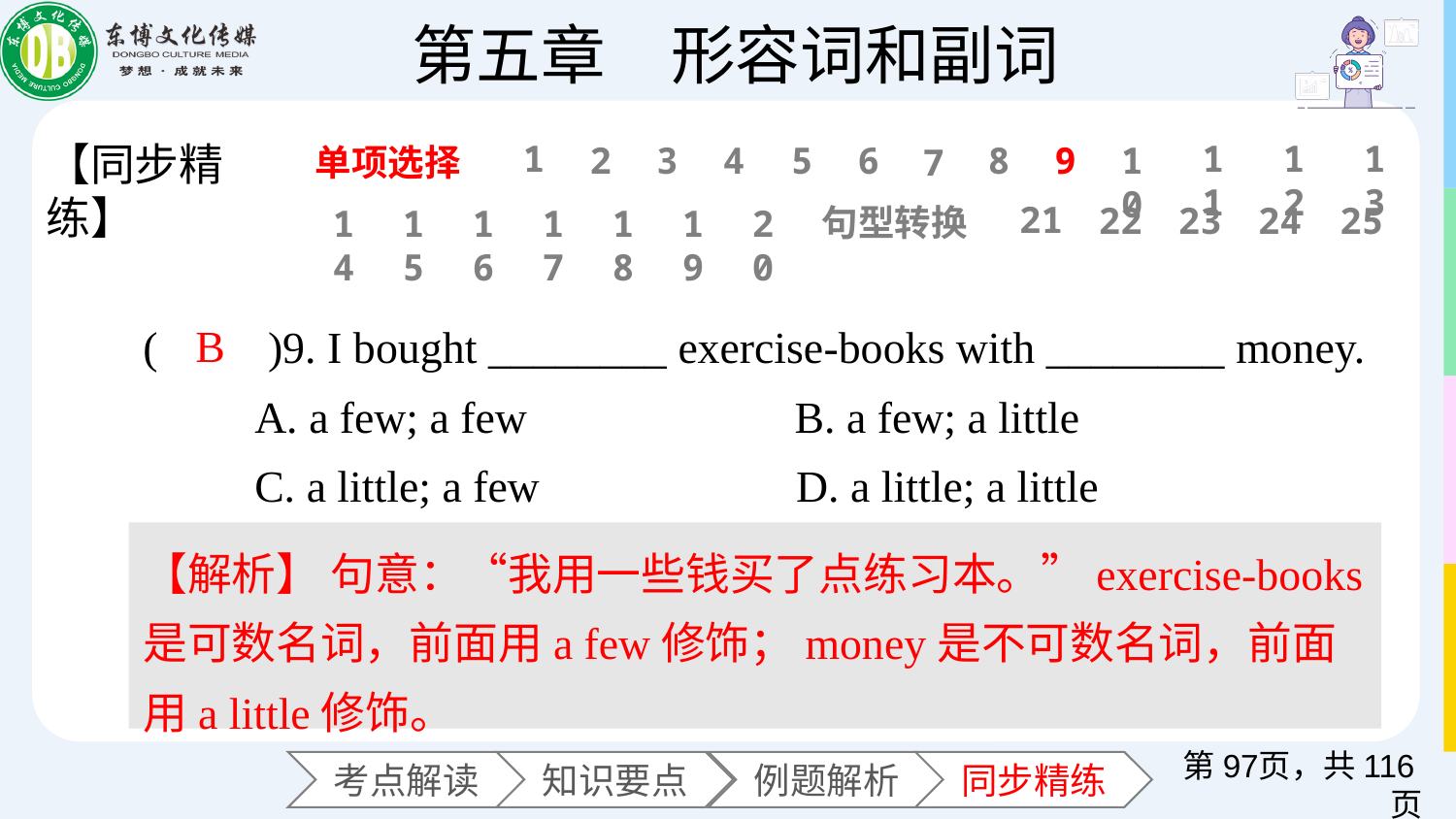

11
12
13
1
【同步精练】
6
2
3
4
5
8
9
10
7
单项选择
21
22
23
24
25
句型转换
14
15
16
17
18
19
20
(　　)9. I bought ________ exercise-books with ________ money.
          A. a few; a few                        B. a few; a little
          C. a little; a few                       D. a little; a little
B
【解析】 句意：“我用一些钱买了点练习本。”exercise-books是可数名词，前面用a few修饰；money是不可数名词，前面用a little修饰。
第97页，共116页